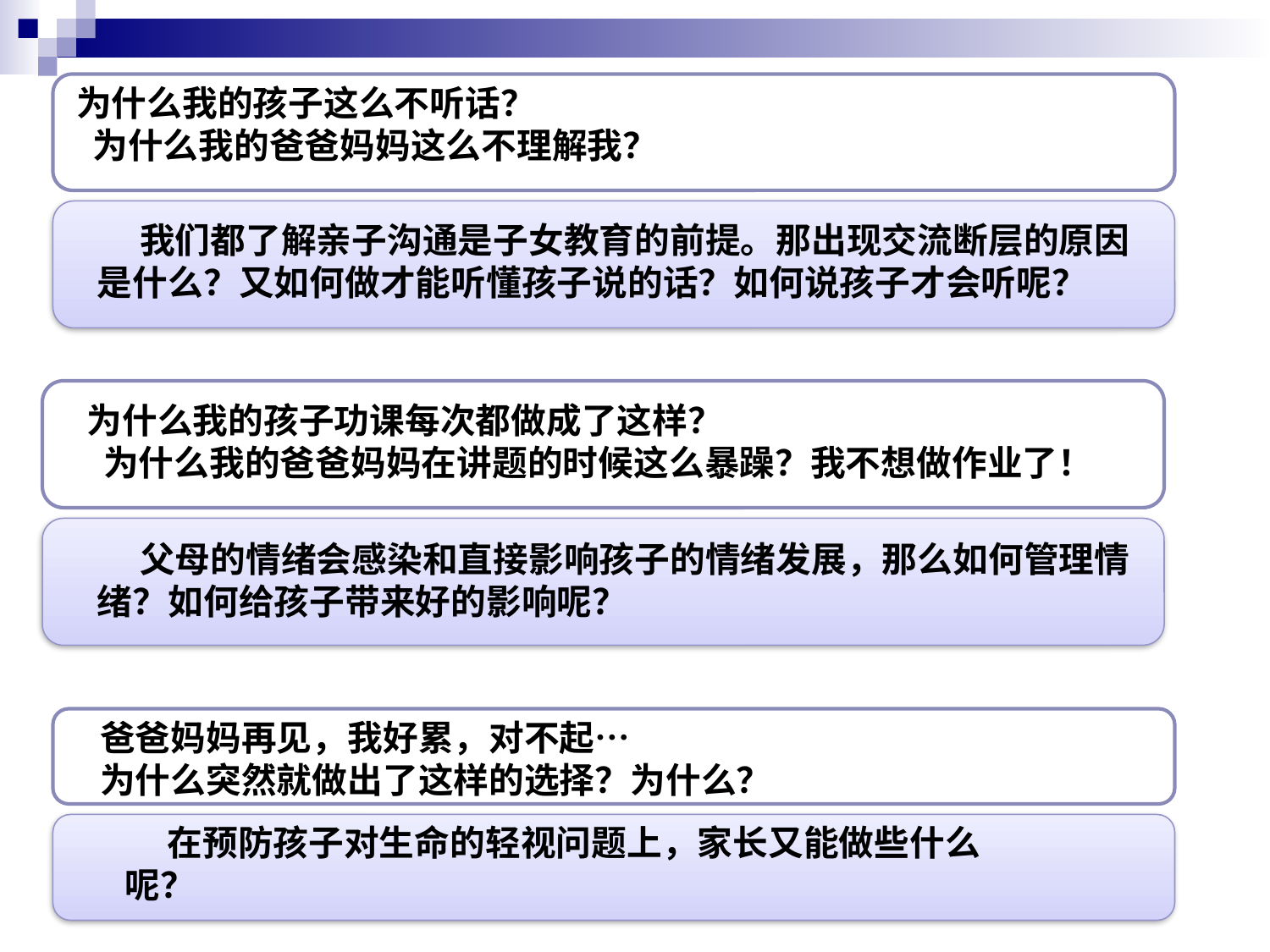

为什么我的孩子这么不听话？
 为什么我的爸爸妈妈这么不理解我？

我们都了解亲子沟通是子女教育的前提。那出现交流断层的原因是什么？又如何做才能听懂孩子说的话？如何说孩子才会听呢？

为什么我的孩子功课每次都做成了这样？
 为什么我的爸爸妈妈在讲题的时候这么暴躁？我不想做作业了！

父母的情绪会感染和直接影响孩子的情绪发展，那么如何管理情绪？如何给孩子带来好的影响呢？

爸爸妈妈再见，我好累，对不起…
为什么突然就做出了这样的选择？为什么？

在预防孩子对生命的轻视问题上，家长又能做些什么呢？